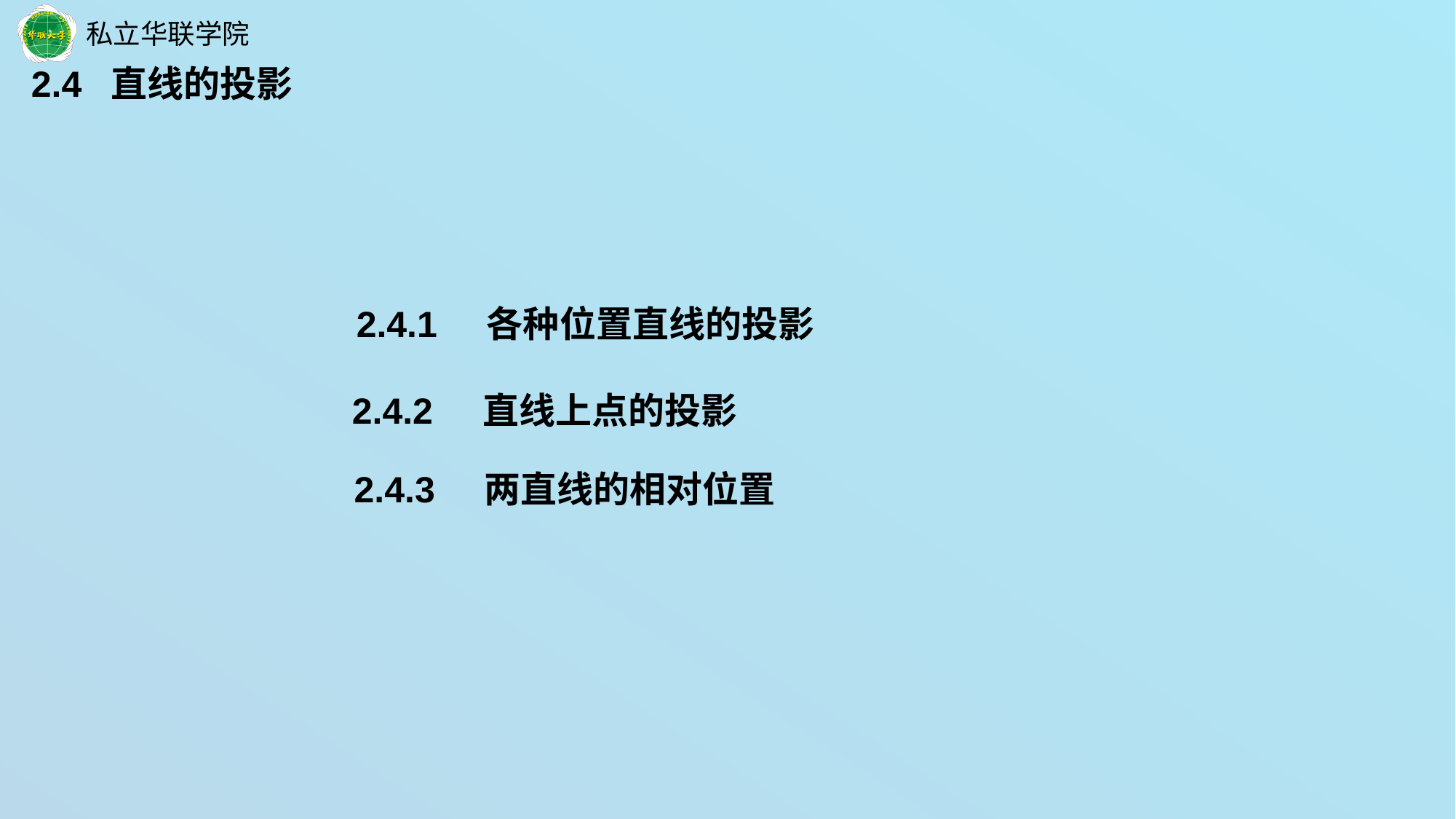

2.4  直线的投影
2.4.1    各种位置直线的投影
2.4.2    直线上点的投影
2.4.3    两直线的相对位置